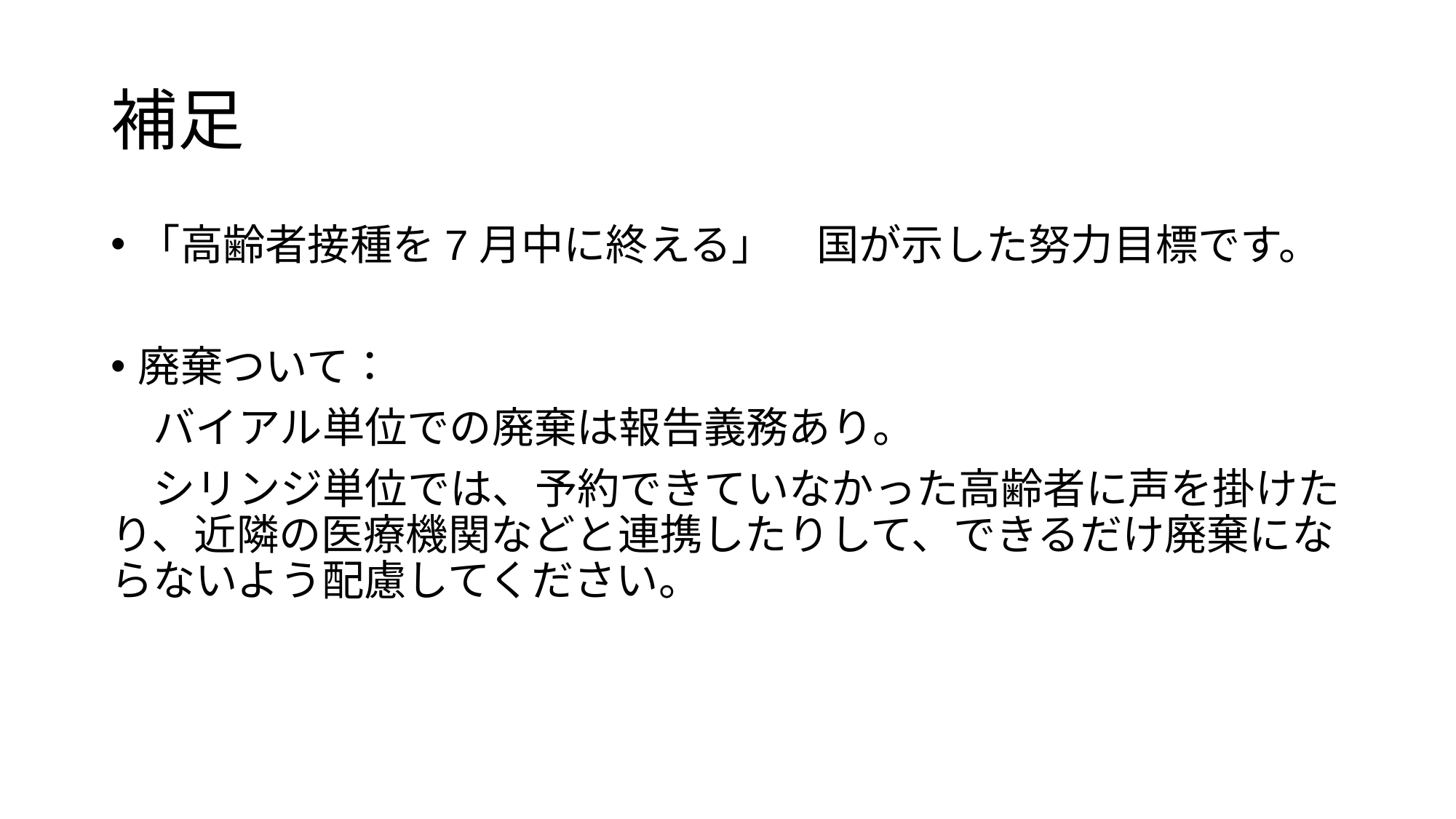

# 補足
「高齢者接種を7月中に終える」　国が示した努力目標です。

廃棄ついて：
　バイアル単位での廃棄は報告義務あり。
　シリンジ単位では、予約できていなかった高齢者に声を掛けたり、近隣の医療機関などと連携したりして、できるだけ廃棄にならないよう配慮してください。